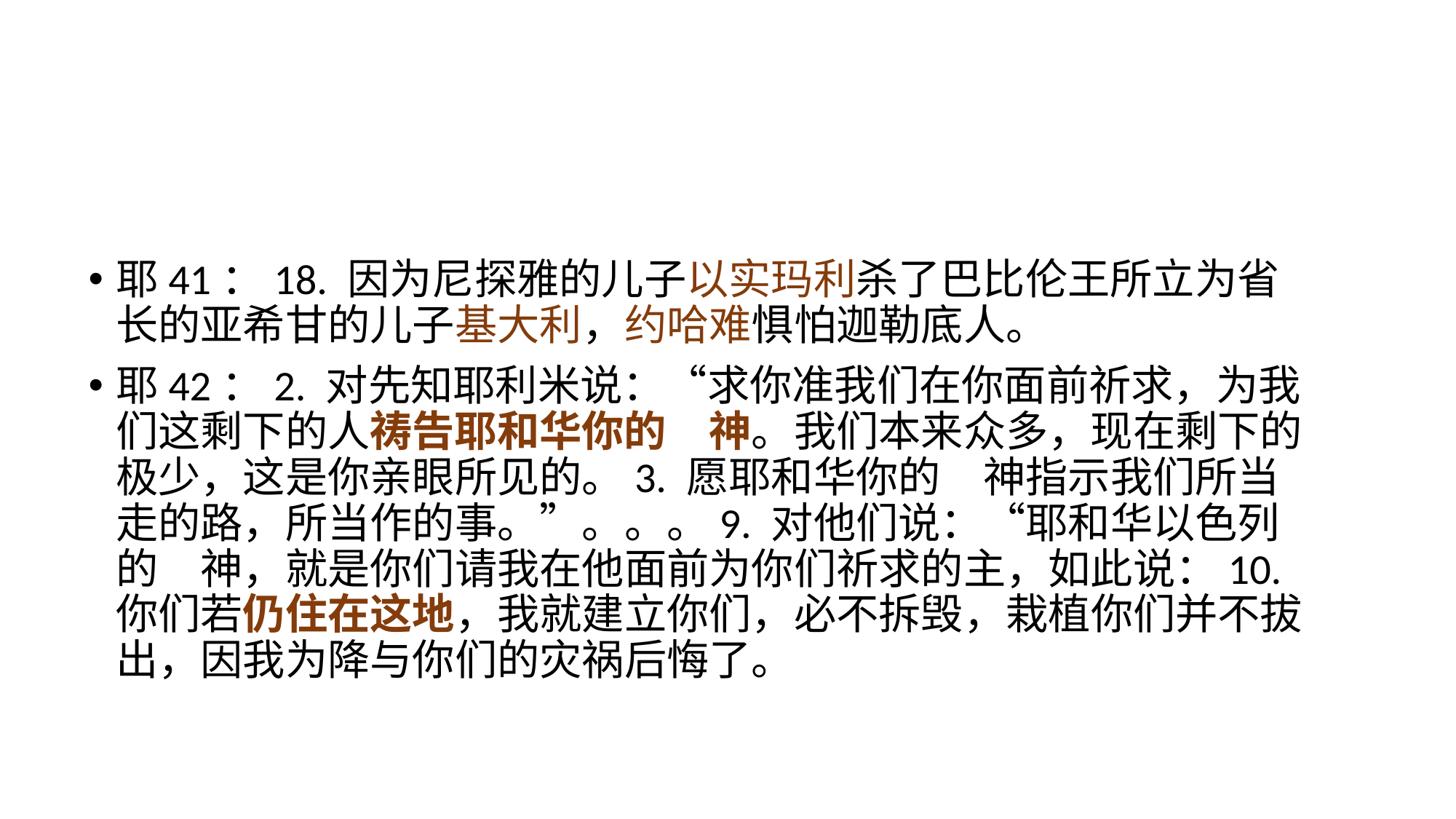

耶41：18. 因为尼探雅的儿子以实玛利杀了巴比伦王所立为省长的亚希甘的儿子基大利，约哈难惧怕迦勒底人。
耶42：2. 对先知耶利米说：“求你准我们在你面前祈求，为我们这剩下的人祷告耶和华你的　神。我们本来众多，现在剩下的极少，这是你亲眼所见的。3. 愿耶和华你的　神指示我们所当走的路，所当作的事。”。。。9. 对他们说：“耶和华以色列的　神，就是你们请我在他面前为你们祈求的主，如此说：10. 你们若仍住在这地，我就建立你们，必不拆毁，栽植你们并不拔出，因我为降与你们的灾祸后悔了。